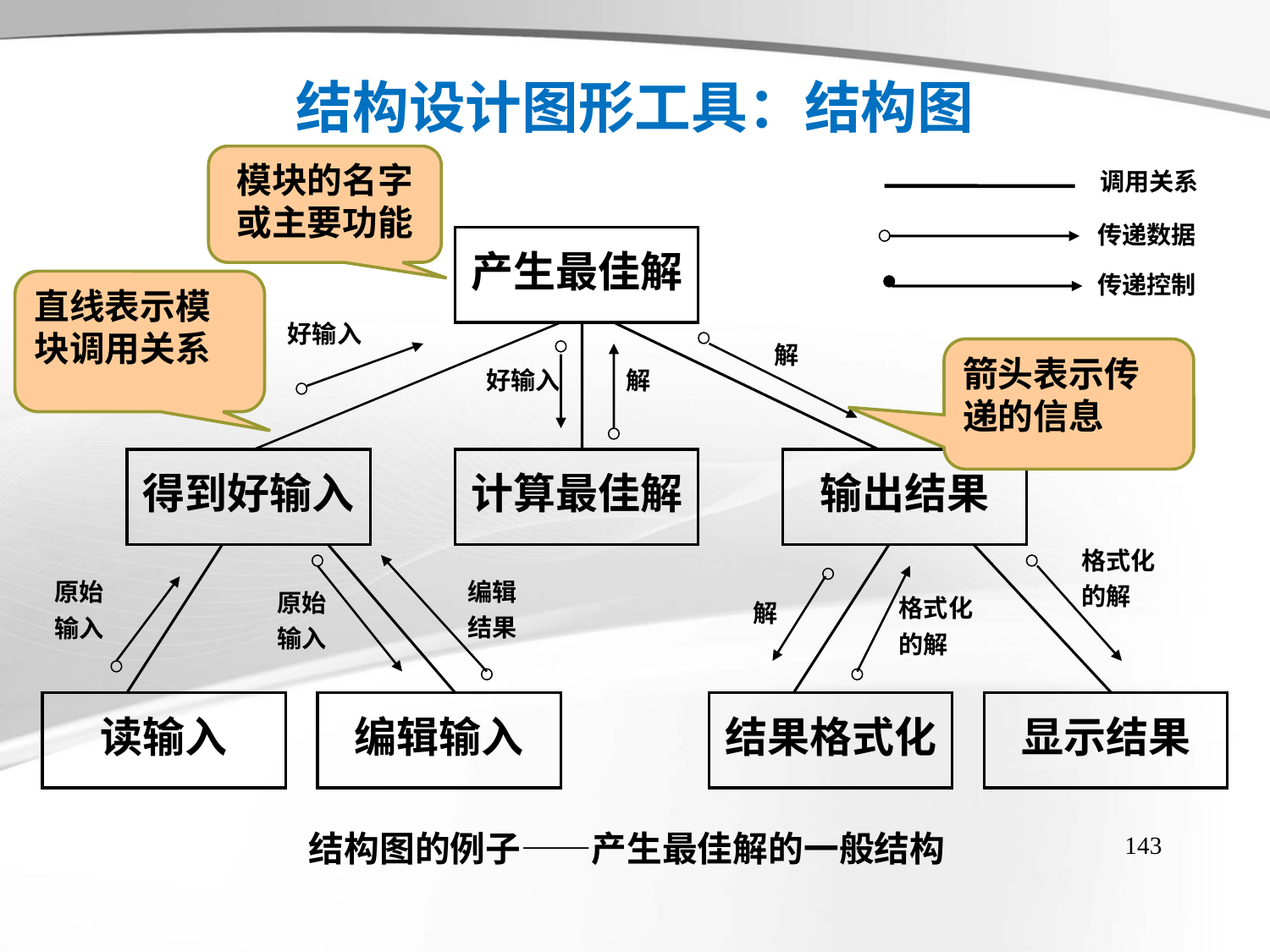

# 结构设计图形工具：结构图
模块的名字或主要功能
调用关系

传递数据
产生最佳解

好输入

解

好输入
解

得到好输入
计算最佳解
输出结果

格式化
的解

编辑
结果
原始
输入

原始
输入
格式化
的解
解

读输入
编辑输入
结果格式化
显示结果

传递控制

直线表示模块调用关系
箭头表示传递的信息
结构图的例子——产生最佳解的一般结构
143